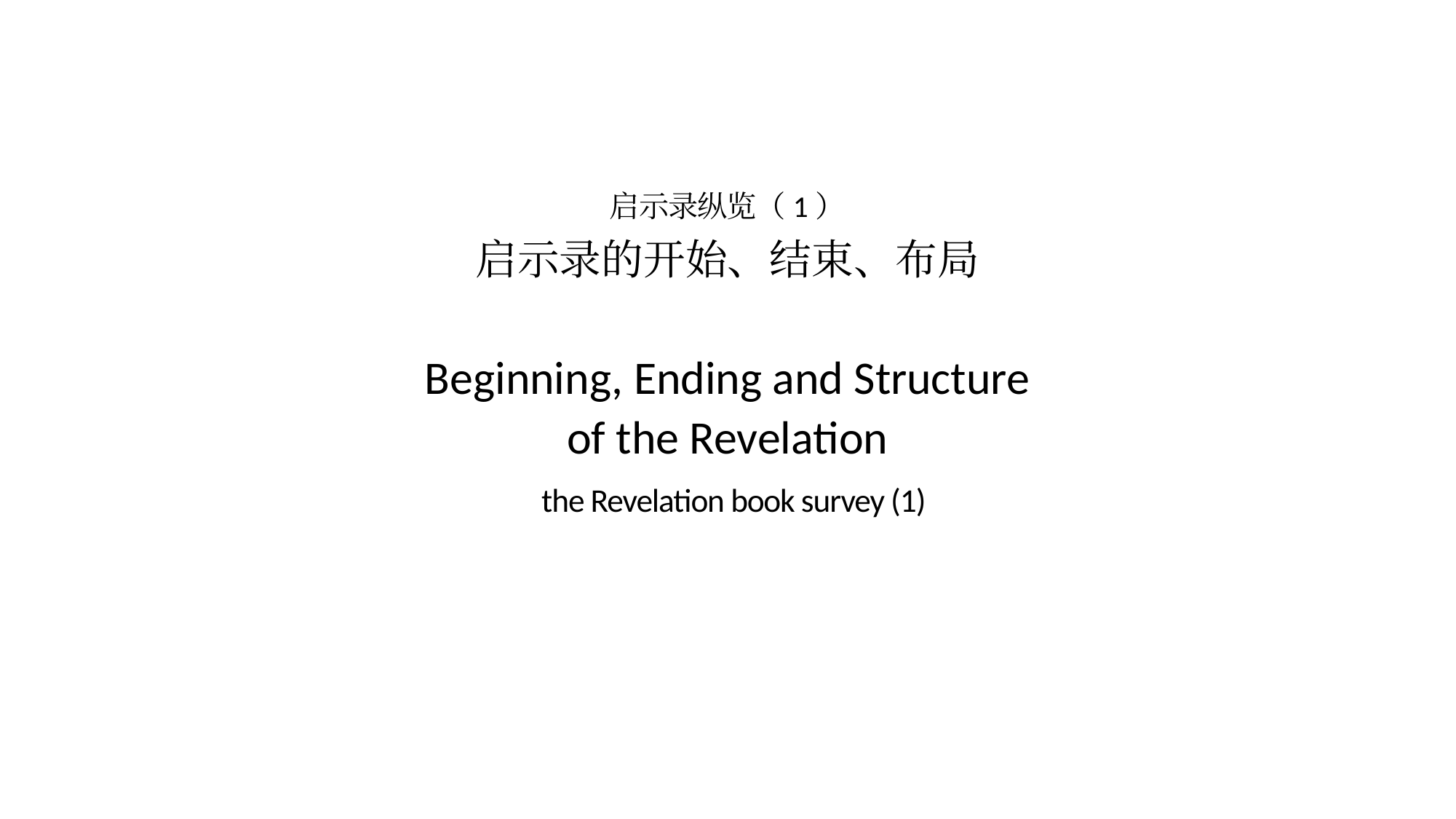

# 启示录纵览（1） 启示录的开始、结束、布局 Beginning, Ending and Structure of the Revelation the Revelation book survey (1)